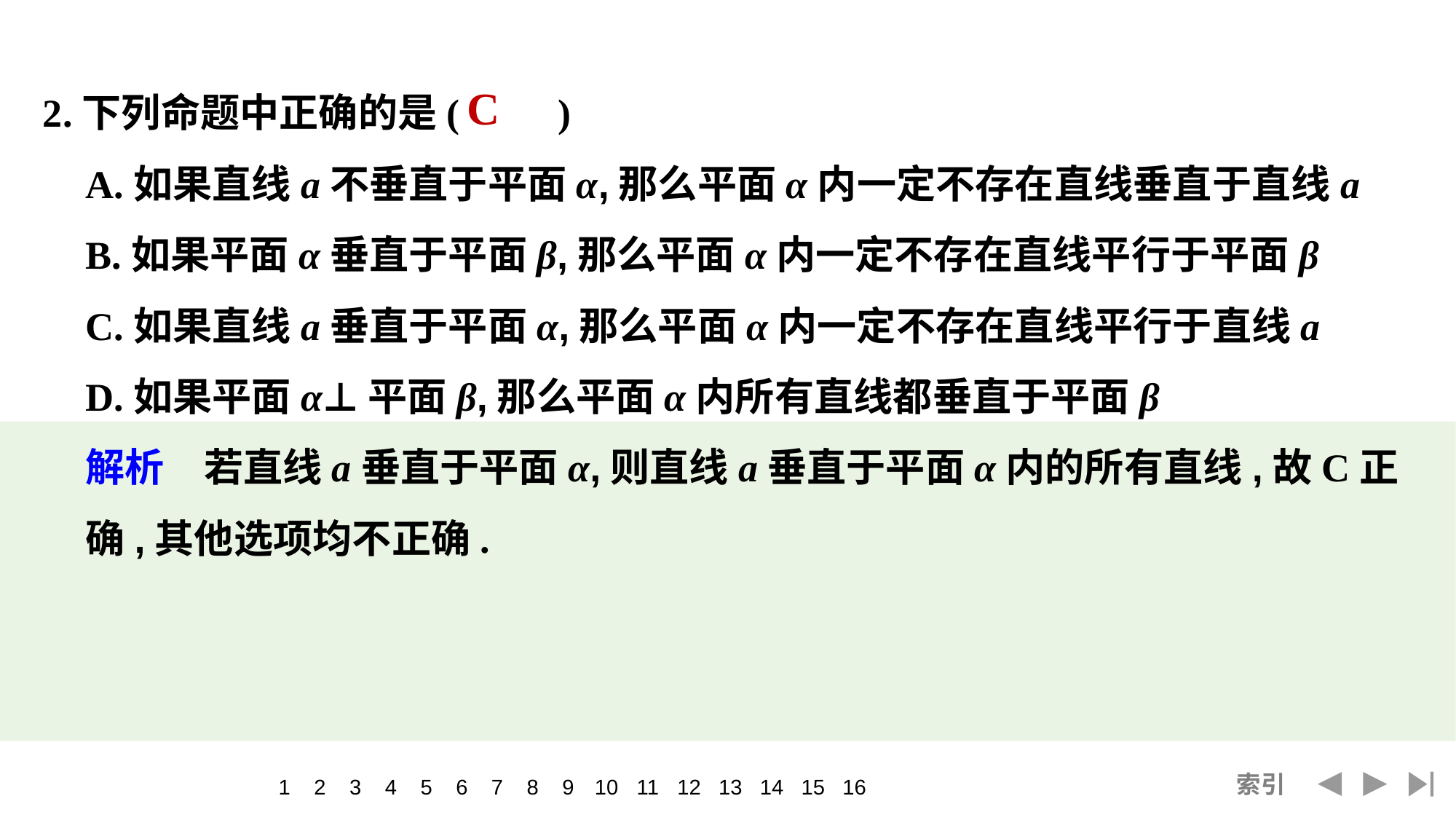

2.下列命题中正确的是(　　)
A.如果直线a不垂直于平面α,那么平面α内一定不存在直线垂直于直线a
B.如果平面α垂直于平面β,那么平面α内一定不存在直线平行于平面β
C.如果直线a垂直于平面α,那么平面α内一定不存在直线平行于直线a
D.如果平面α⊥平面β,那么平面α内所有直线都垂直于平面β
解析　若直线a垂直于平面α,则直线a垂直于平面α内的所有直线,故C正确,其他选项均不正确.
C